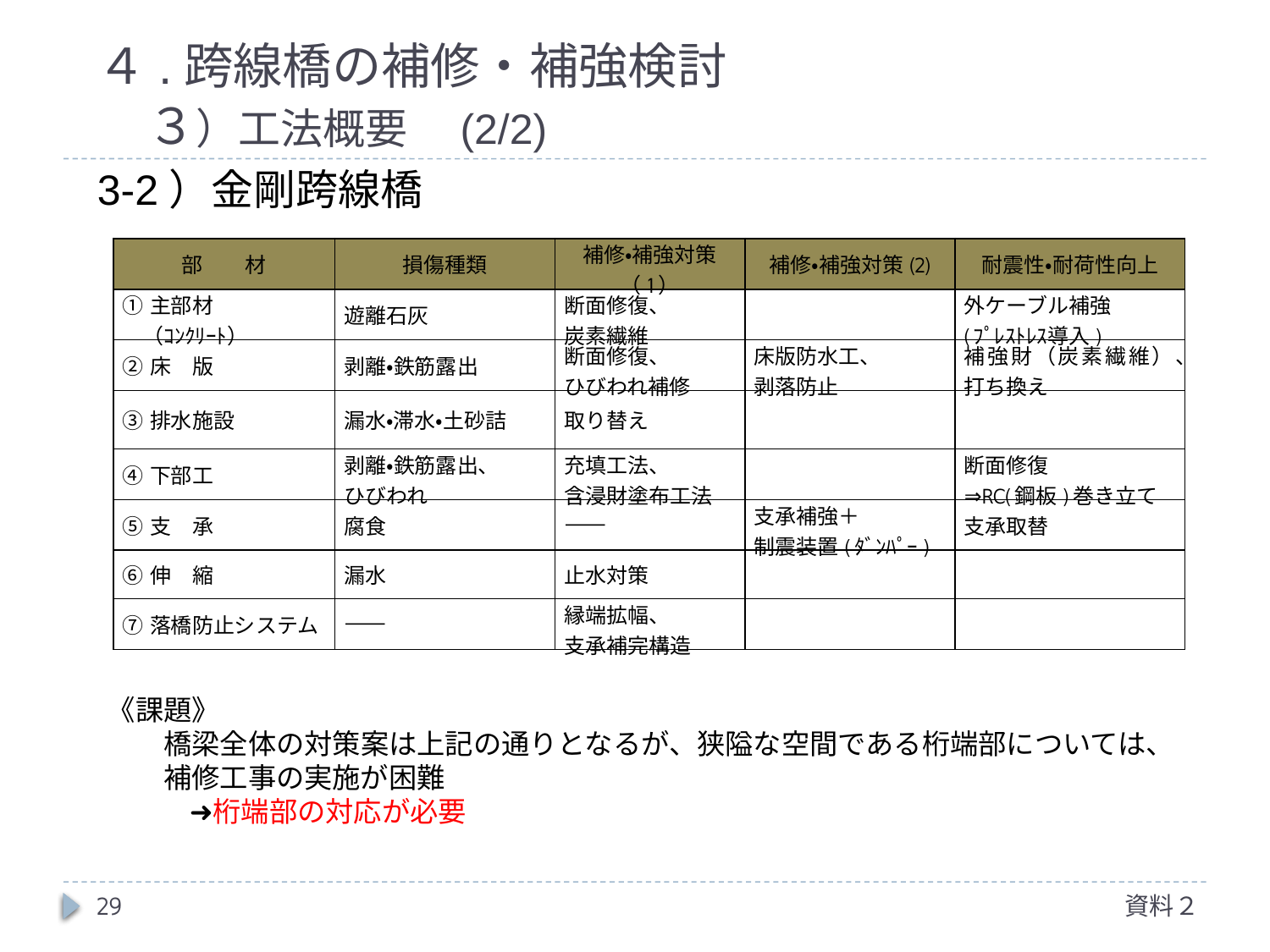

４.跨線橋の補修・補強検討
　３）工法概要　(2/2)
3-2）金剛跨線橋
| 部　　材 | 損傷種類 | 補修・補強対策（1） | 補修・補強対策(2) | 耐震性・耐荷性向上 |
| --- | --- | --- | --- | --- |
| ①主部材 （ｺﾝｸﾘｰﾄ） | 遊離石灰 | 断面修復、 炭素繊維 |  | 外ケーブル補強 (ﾌﾟﾚｽﾄﾚｽ導入) |
| ②床　版 | 剥離・鉄筋露出 | 断面修復、 ひびわれ補修 | 床版防水工、 剥落防止 | 補強財（炭素繊維）、 打ち換え |
| ③排水施設 | 漏水・滞水・土砂詰 | 取り替え |  |  |
| ④下部工 | 剥離・鉄筋露出、 ひびわれ | 充填工法、 含浸財塗布工法 |  | 断面修復 ⇒RC(鋼板)巻き立て |
| ⑤支　承 | 腐食 | ― | 支承補強＋ 制震装置(ﾀﾞﾝﾊﾟｰ) | 支承取替 |
| ⑥伸　縮 | 漏水 | 止水対策 |  |  |
| ⑦落橋防止システム | ― | 縁端拡幅、 支承補完構造 |  |  |
《課題》
　　橋梁全体の対策案は上記の通りとなるが、狭隘な空間である桁端部については、
　　補修工事の実施が困難
   　　➜桁端部の対応が必要
29
資料２